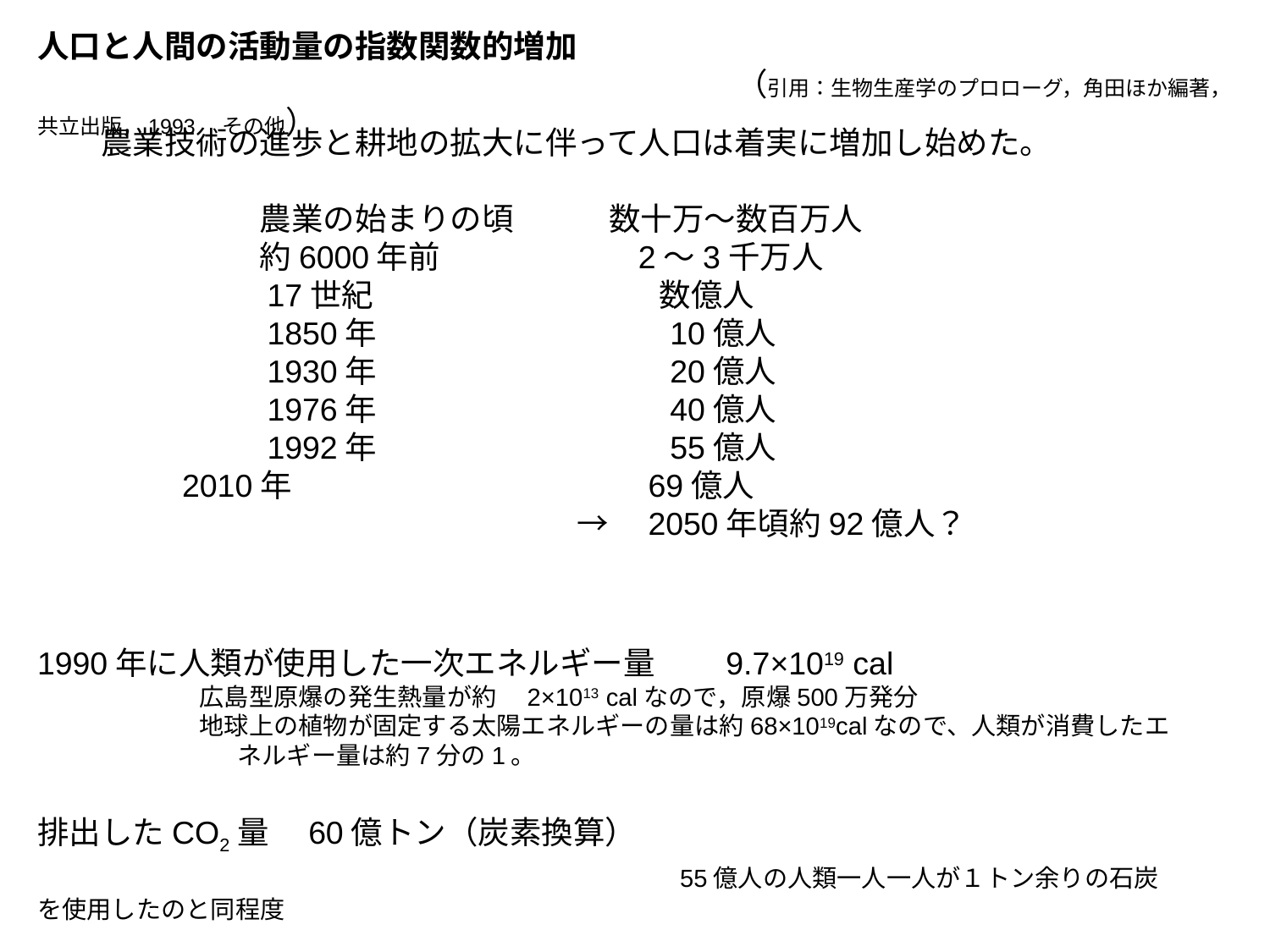

人口と人間の活動量の指数関数的増加
　　　　　　　　　　　　　　　　　　　　　　（引用：生物生産学のプロローグ，角田ほか編著，共立出版，1993　その他）
　　農業技術の進歩と耕地の拡大に伴って人口は着実に増加し始めた。

　　　　　　　農業の始まりの頃　　　数十万～数百万人
　　　　　　　約6000年前　　　　　　2～3千万人
　　　　　　　17世紀　　　　　　　　　数億人
　　　　　　　1850年　　　　　　　　　10億人
　　　　　　　1930年　　　　　　　　　20億人
　　　　　　　1976年　　　　　　　　　40億人
　　　　　　　1992年　　　　　　　　　55億人
	  2010年		　　　69億人
　　				　→　2050年頃約92億人？
1990年に人類が使用した一次エネルギー量　　9.7×1019 cal
広島型原爆の発生熱量が約　2×1013 calなので，原爆500万発分
地球上の植物が固定する太陽エネルギーの量は約68×1019calなので、人類が消費したエネルギー量は約7分の1。
排出したCO2量　60億トン（炭素換算）
　　　　　　　　　　　　　　　　　　　　55億人の人類一人一人が１トン余りの石炭を使用したのと同程度